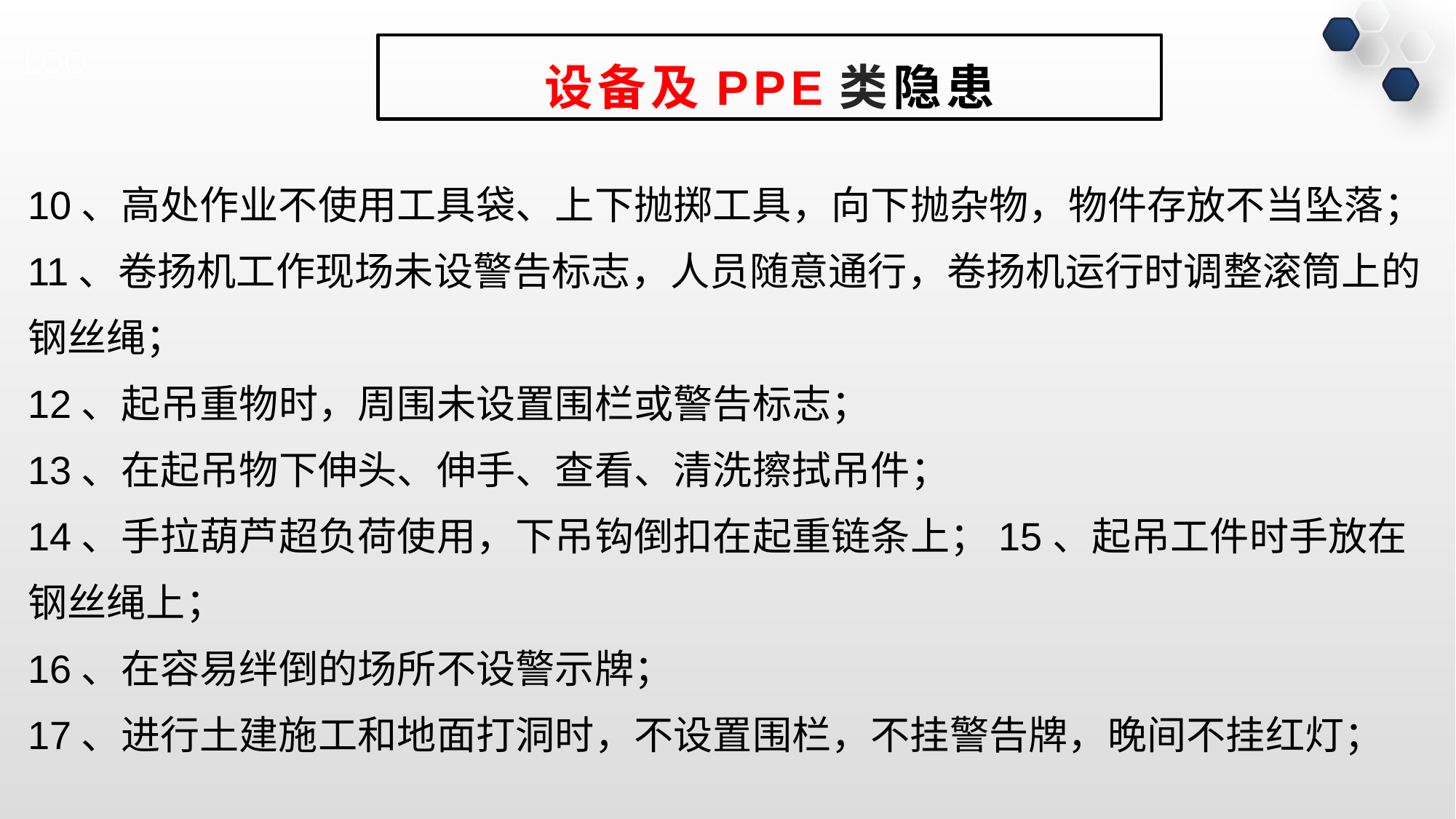

设备及PPE类隐患
LOO
10、高处作业不使用工具袋、上下抛掷工具，向下抛杂物，物件存放不当坠落；
11、卷扬机工作现场未设警告标志，人员随意通行，卷扬机运行时调整滚筒上的钢丝绳；
12、起吊重物时，周围未设置围栏或警告标志；
13、在起吊物下伸头、伸手、查看、清洗擦拭吊件；
14、手拉葫芦超负荷使用，下吊钩倒扣在起重链条上；15、起吊工件时手放在钢丝绳上；
16、在容易绊倒的场所不设警示牌；
17、进行土建施工和地面打洞时，不设置围栏，不挂警告牌，晚间不挂红灯；